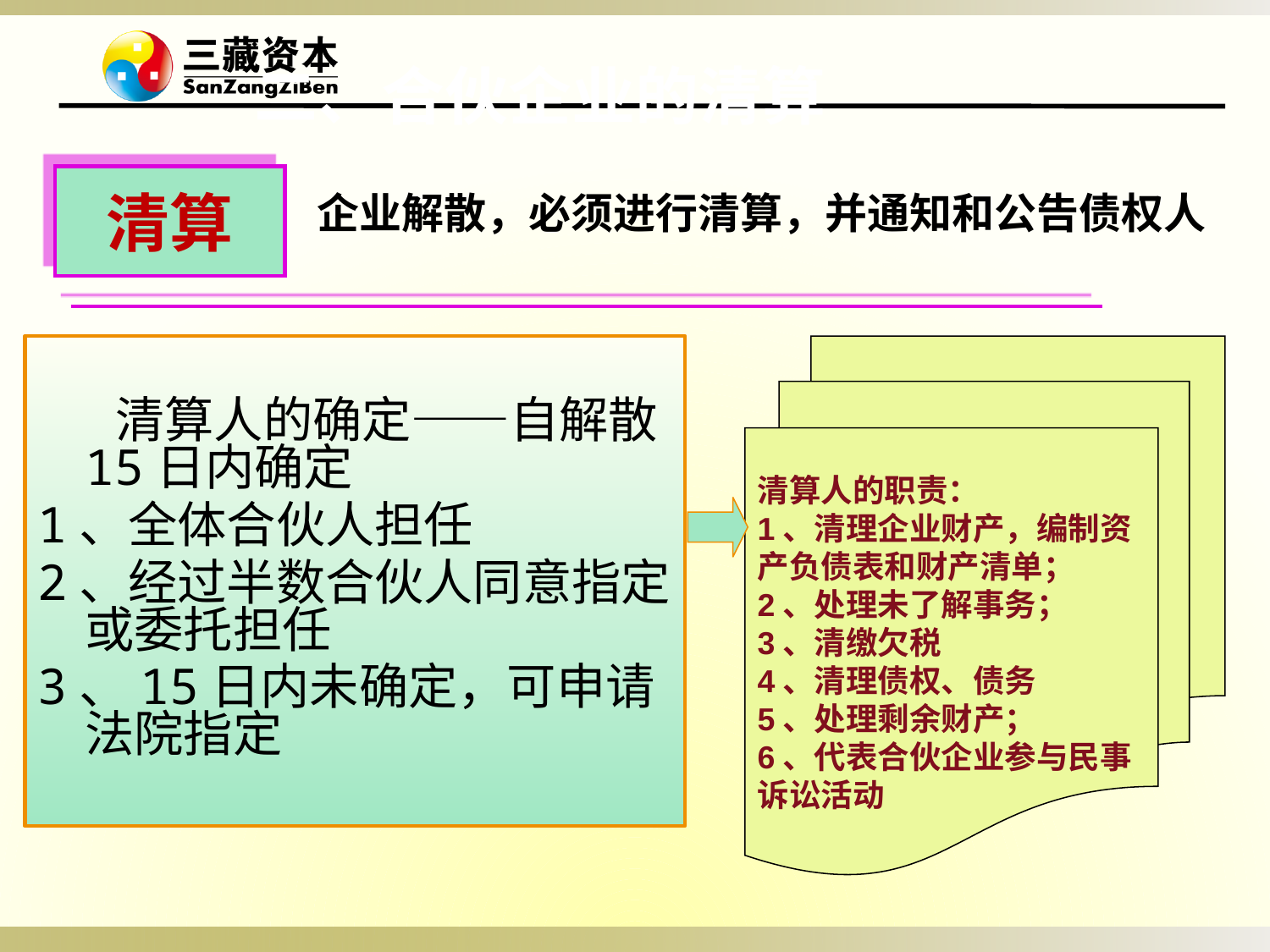

二、合伙企业的清算
清算
企业解散，必须进行清算，并通知和公告债权人
      清算人的确定——自解散15日内确定
1、全体合伙人担任
2、经过半数合伙人同意指定或委托担任
3、15日内未确定，可申请法院指定
清算人的职责：
1、清理企业财产，编制资产负债表和财产清单；
2、处理未了解事务；
3、清缴欠税
4、清理债权、债务
5、处理剩余财产；
6、代表合伙企业参与民事诉讼活动